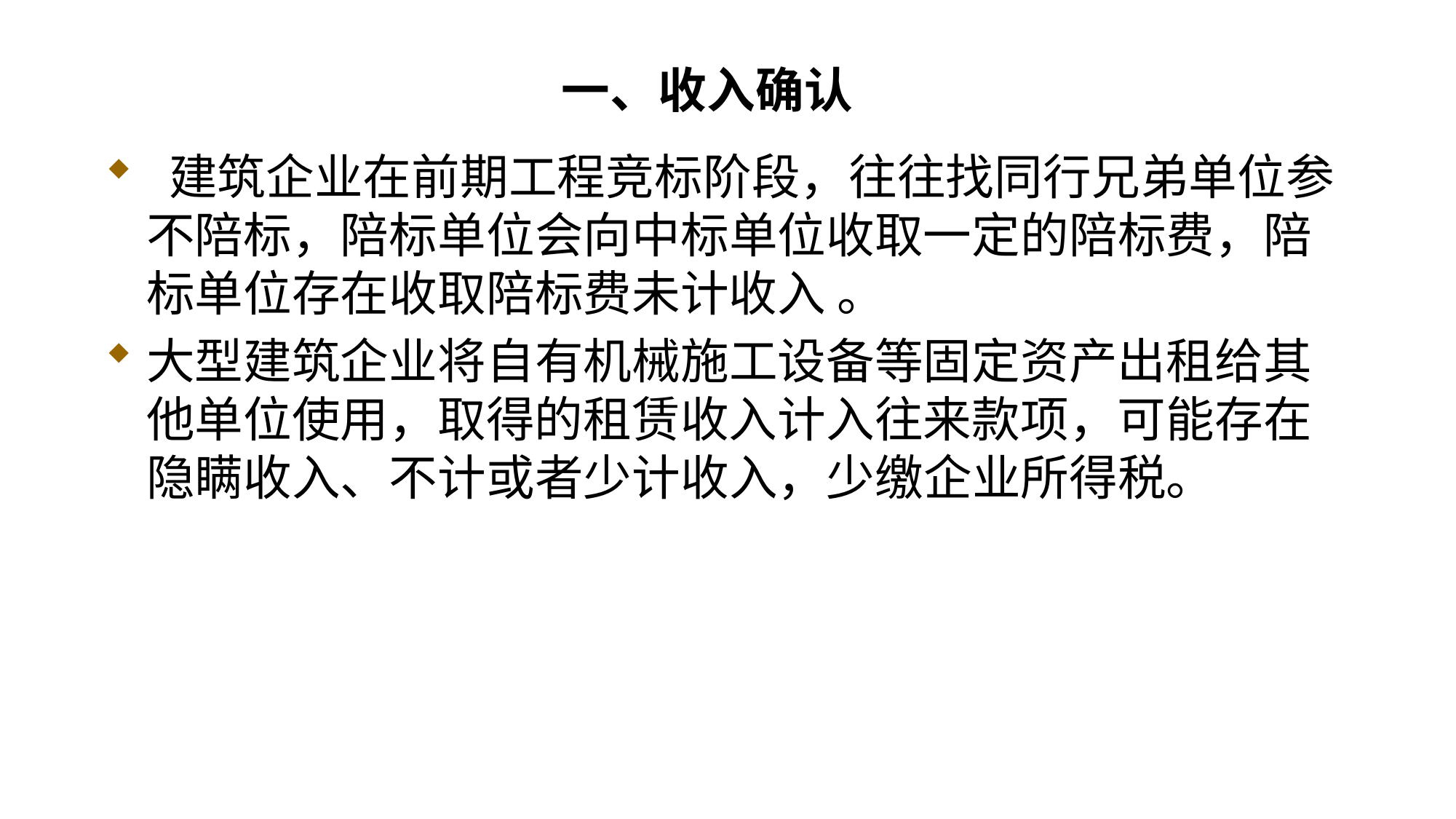

# 一、收入确认
 建筑企业在前期工程竞标阶段，往往找同行兄弟单位参不陪标，陪标单位会向中标单位收取一定的陪标费，陪标单位存在收取陪标费未计收入 。
大型建筑企业将自有机械施工设备等固定资产出租给其他单位使用，取得的租赁收入计入往来款项，可能存在隐瞒收入、不计或者少计收入，少缴企业所得税。